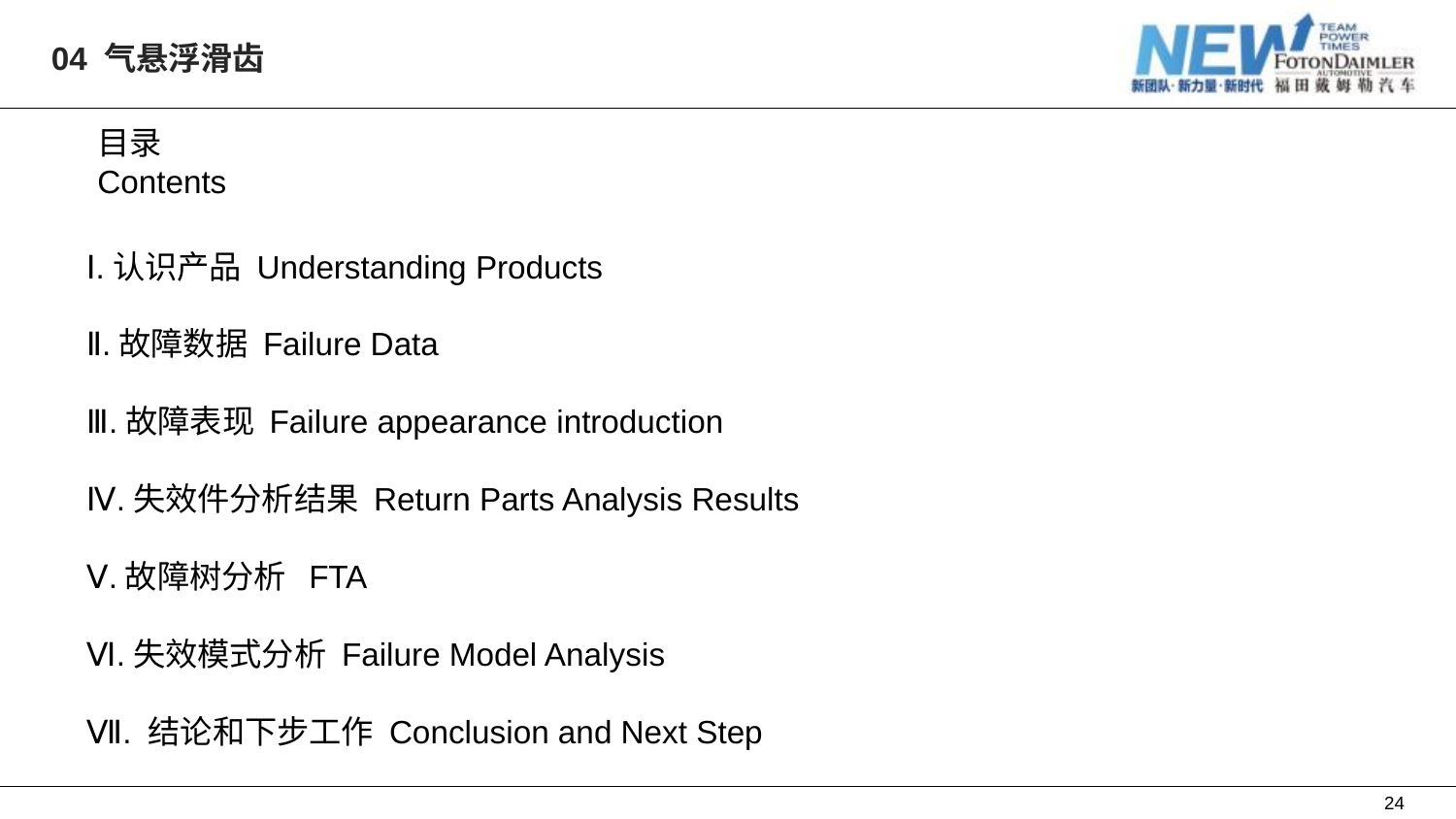

04 气悬浮滑齿
目录
Contents
Ⅰ.认识产品 Understanding Products
Ⅱ.故障数据 Failure Data
Ⅲ.故障表现 Failure appearance introduction
Ⅳ.失效件分析结果 Return Parts Analysis Results
Ⅴ.故障树分析  FTA
Ⅵ.失效模式分析 Failure Model Analysis
Ⅶ. 结论和下步工作 Conclusion and Next Step